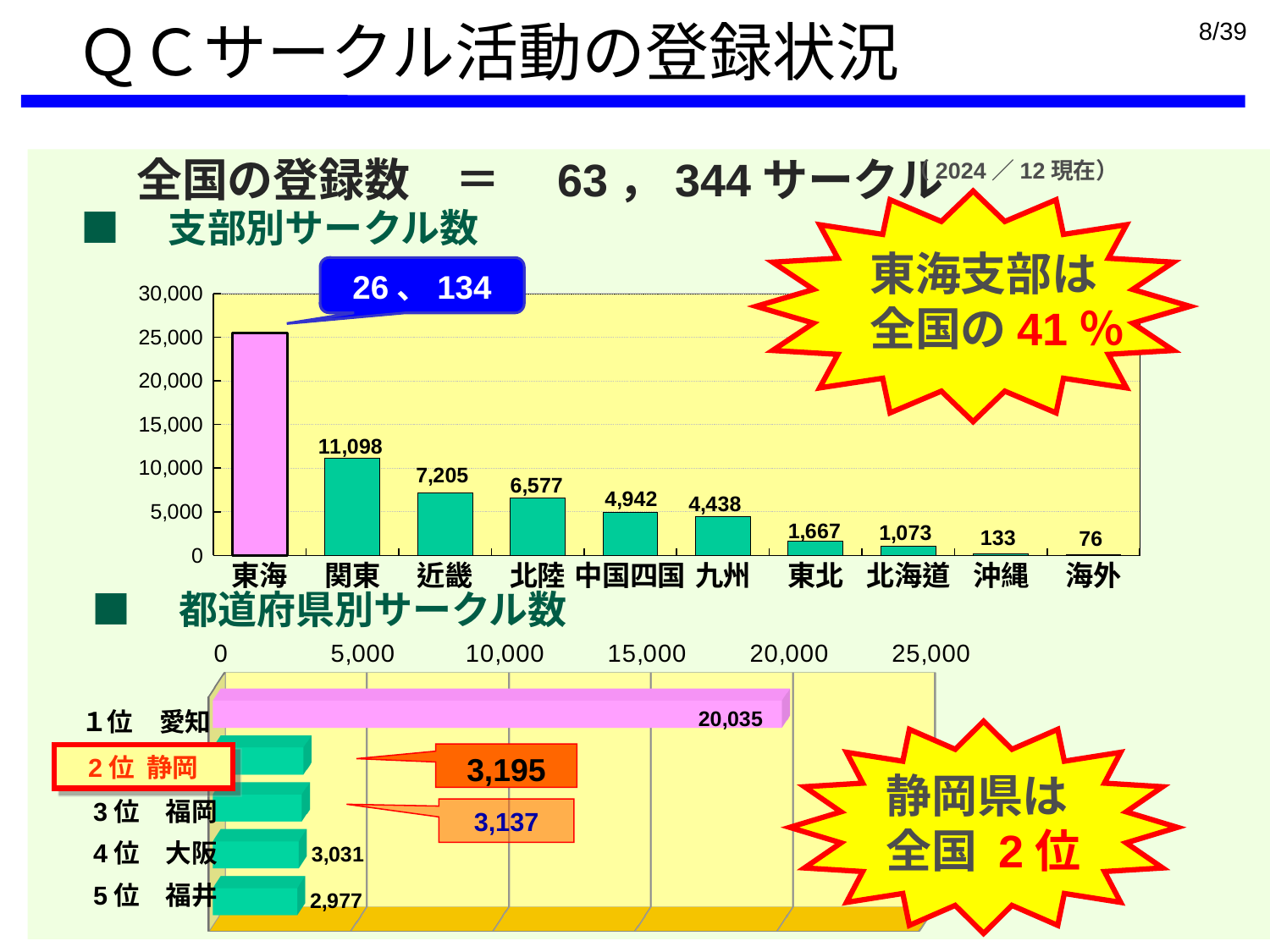

ＱＣサークル活動の登録状況

全国の登録数　＝　63，344サークル

（2024／12現在）

東海支部は
全国の41％
■　支部別サークル数
26、134

### Chart

| Category | 系列 1 |
|---|---|
| 東海 | 25486.0 |
| 関東 | 11098.0 |
| 近畿 | 7205.0 |
| 北陸 | 6577.0 |
| 中国四国 | 4942.0 |
| 九州 | 4438.0 |
| 東北 | 1667.0 |
| 北海道 | 1073.0 |
| 沖縄 | 133.0 |
| 海外 | 76.0 |
■　都道府県別サークル数
１位　愛知
2位  静岡
3位　福岡
4位　大阪
5位　福井

[unsupported chart]

[unsupported chart]

静岡県は
全国 2位
3,195

3,137